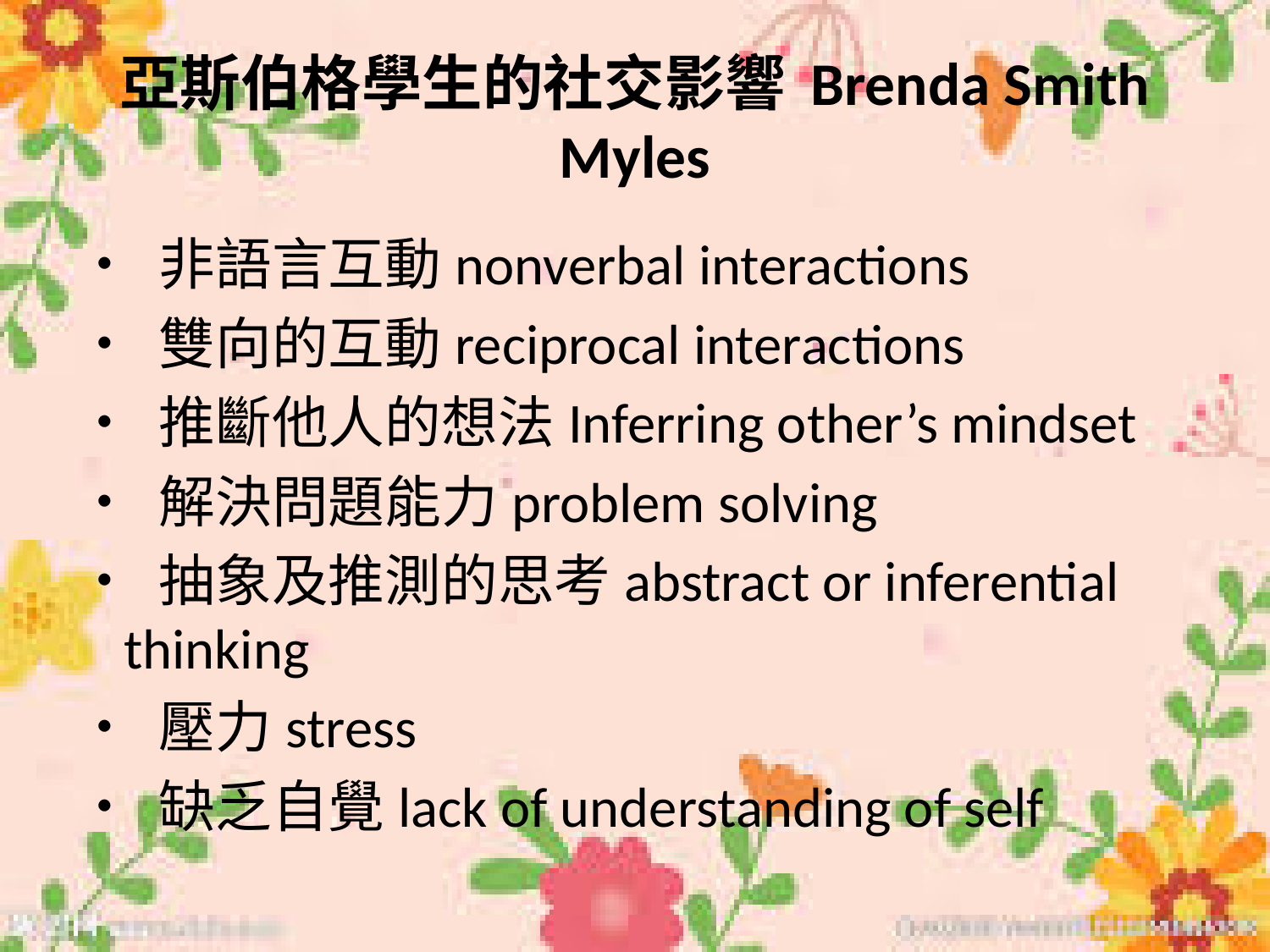

# 亞斯伯格學生的社交影響 Brenda Smith Myles
• 非語言互動nonverbal interactions
• 雙向的互動reciprocal interactions
• 推斷他人的想法Inferring other’s mindset
• 解決問題能力problem solving
• 抽象及推測的思考abstract or inferential thinking
• 壓力stress
• 缺乏自覺lack of understanding of self